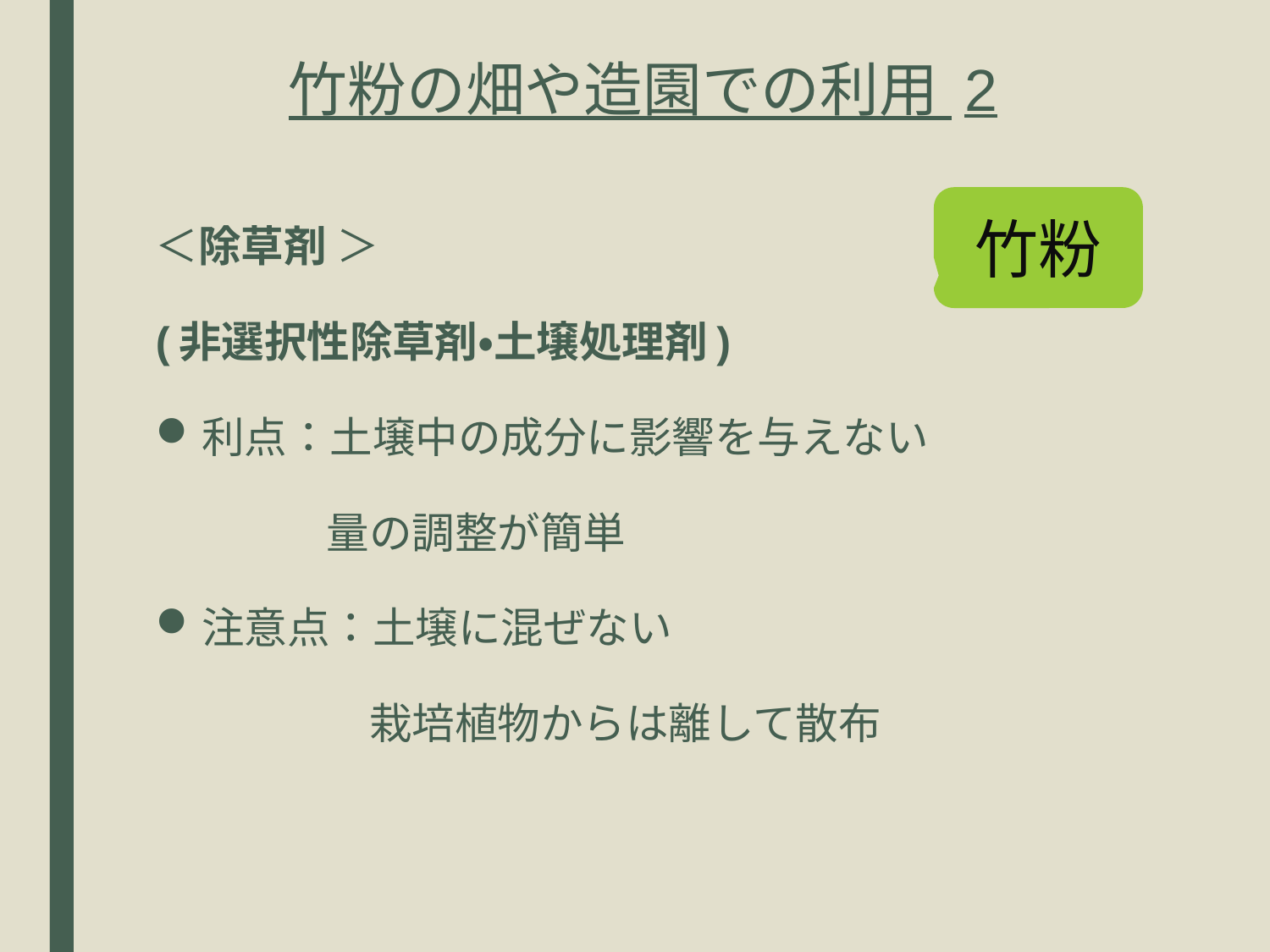

# 竹粉の畑や造園での利用 2
＜除草剤 ＞
(非選択性除草剤・土壌処理剤)
利点：土壌中の成分に影響を与えない
　　　　量の調整が簡単
注意点：土壌に混ぜない
　　　　　栽培植物からは離して散布

竹粉